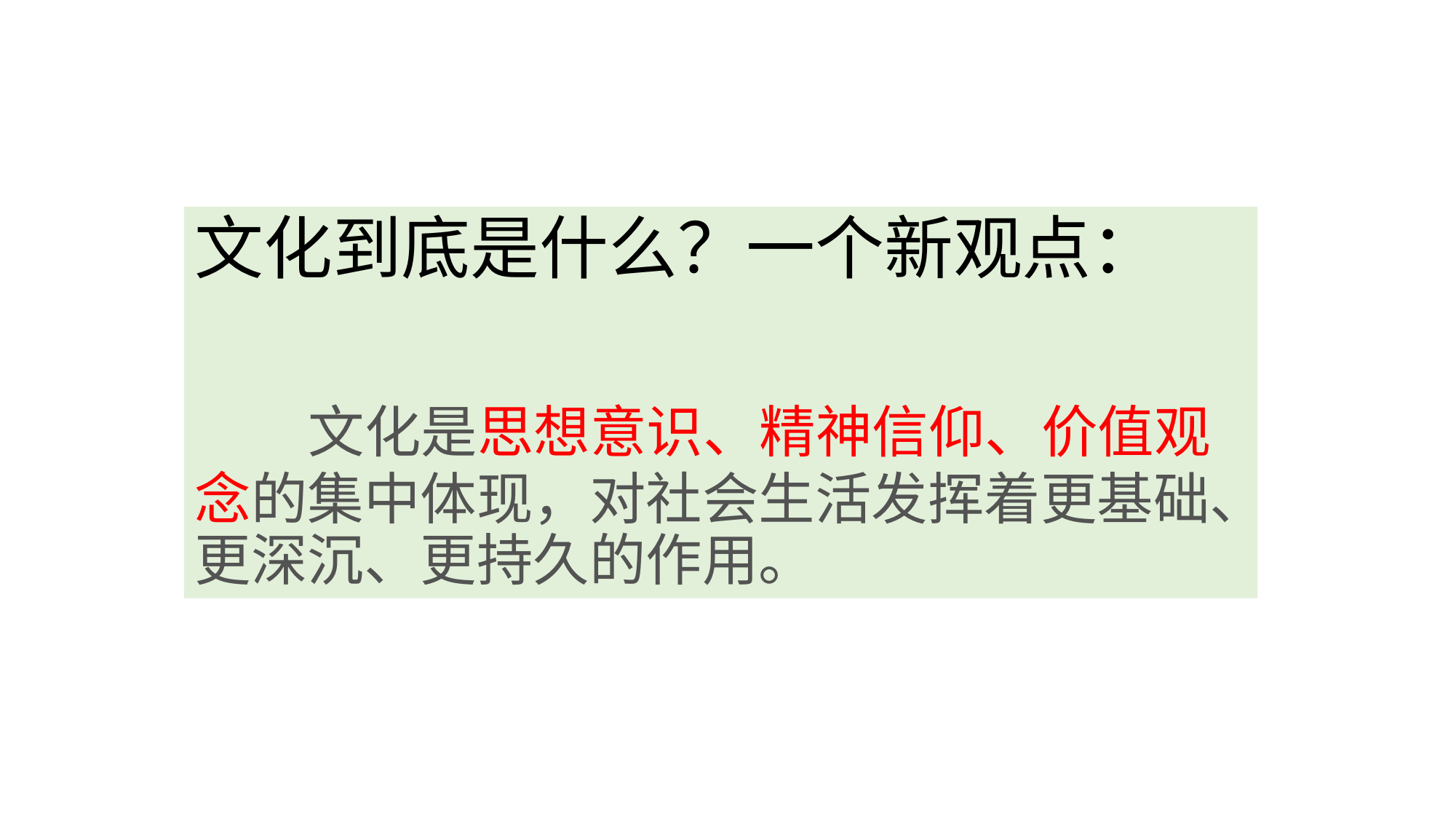

# 文化到底是什么？一个新观点： 文化是思想意识、精神信仰、价值观念的集中体现，对社会生活发挥着更基础、更深沉、更持久的作用。